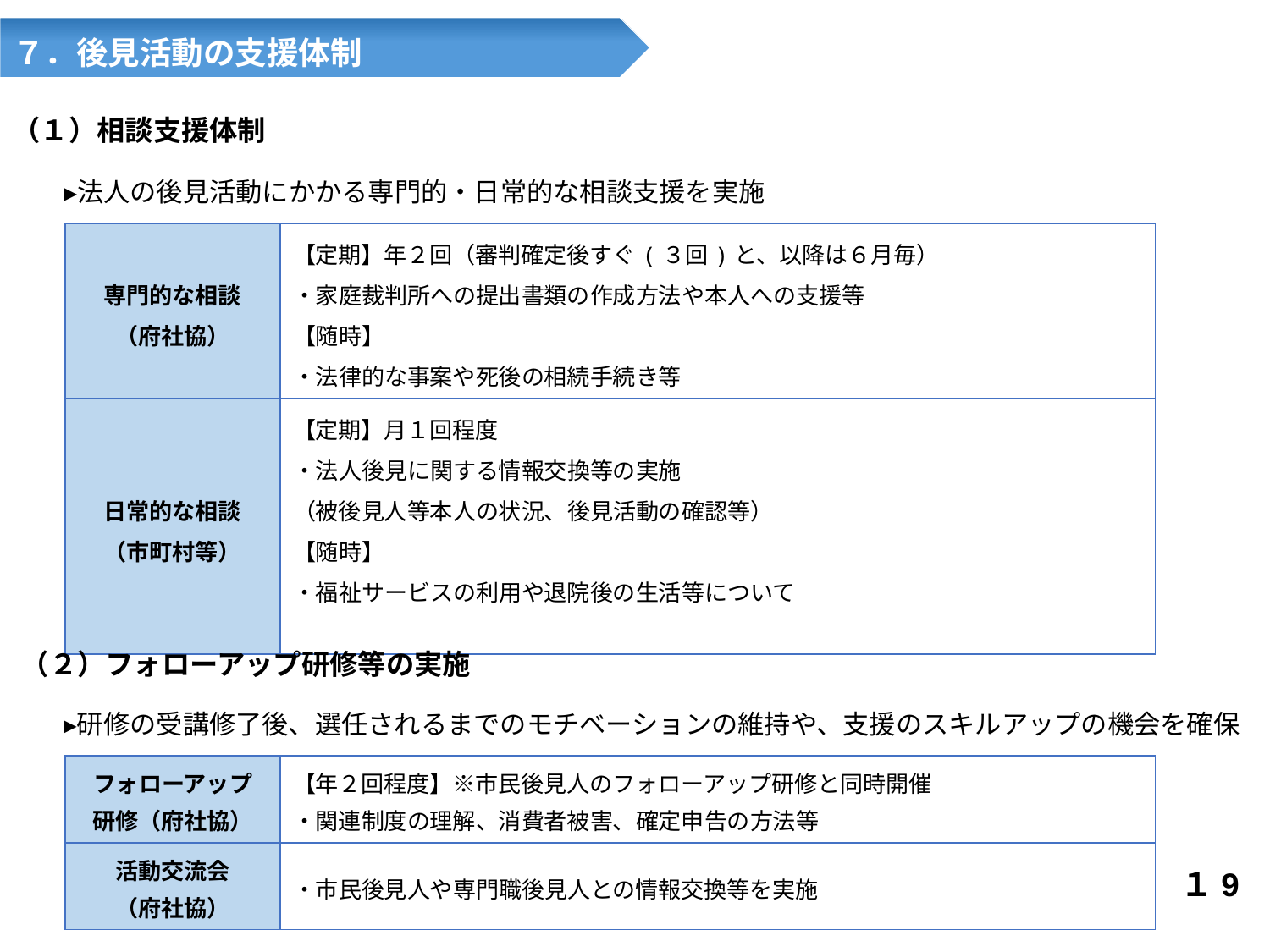

７．後見活動の支援体制
（１）相談支援体制
　▸法人の後見活動にかかる専門的・日常的な相談支援を実施
| 専門的な相談 （府社協） | 【定期】年２回（審判確定後すぐ(３回)と、以降は６月毎） ・家庭裁判所への提出書類の作成方法や本人への支援等 【随時】 ・法律的な事案や死後の相続手続き等 |
| --- | --- |
| 日常的な相談 （市町村等） | 【定期】月１回程度 ・法人後見に関する情報交換等の実施　　 （被後見人等本人の状況、後見活動の確認等） 【随時】 ・福祉サービスの利用や退院後の生活等について |
（２）フォローアップ研修等の実施
　▸研修の受講修了後、選任されるまでのモチベーションの維持や、支援のスキルアップの機会を確保
| フォローアップ 研修（府社協） | 【年２回程度】※市民後見人のフォローアップ研修と同時開催 ・関連制度の理解、消費者被害、確定申告の方法等 |
| --- | --- |
| 活動交流会 （府社協） | ・市民後見人や専門職後見人との情報交換等を実施 |
１9